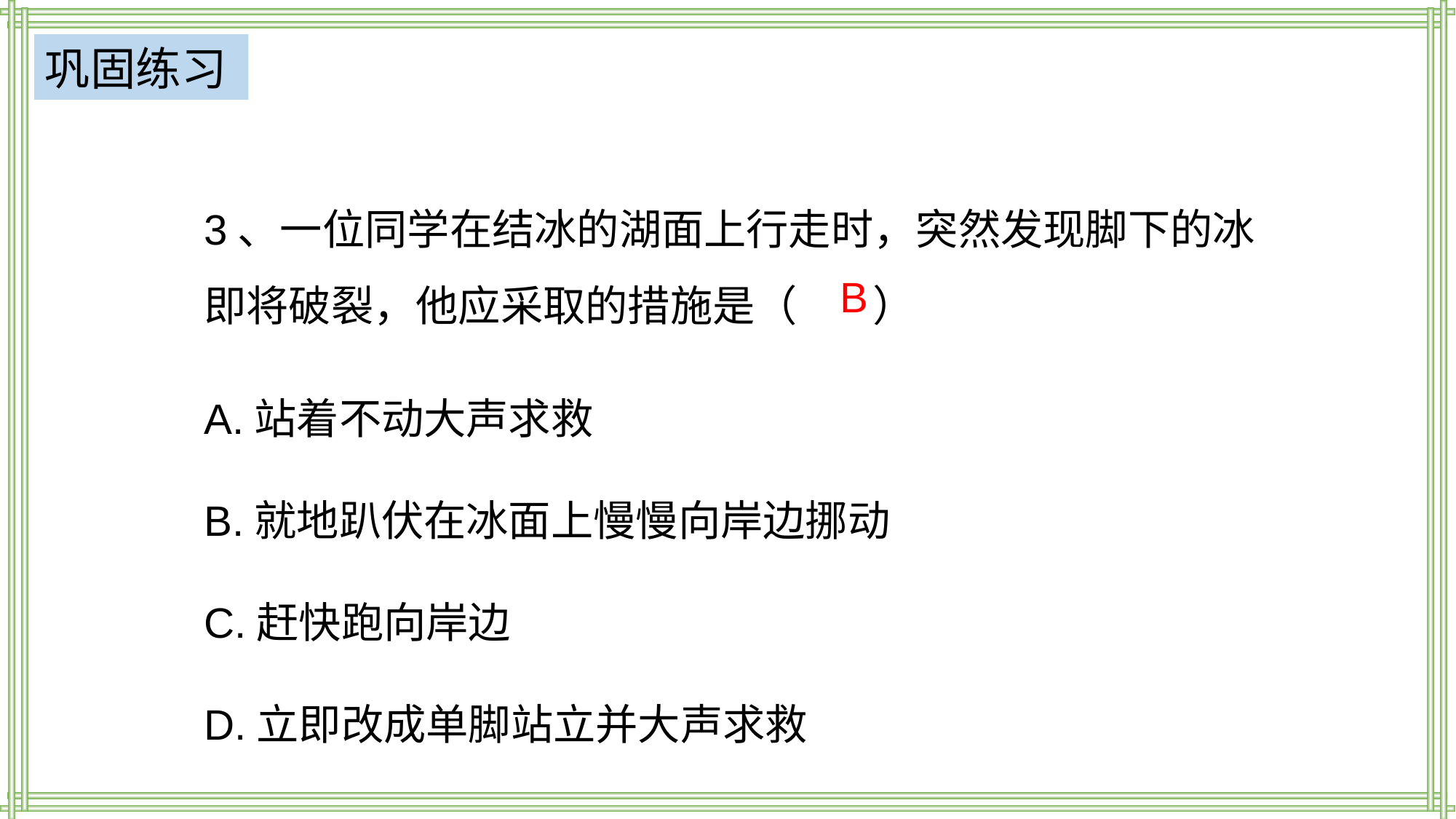

巩固练习
3、一位同学在结冰的湖面上行走时，突然发现脚下的冰即将破裂，他应采取的措施是（        ）
B
A.站着不动大声求救
B.就地趴伏在冰面上慢慢向岸边挪动
C.赶快跑向岸边
D.立即改成单脚站立并大声求救